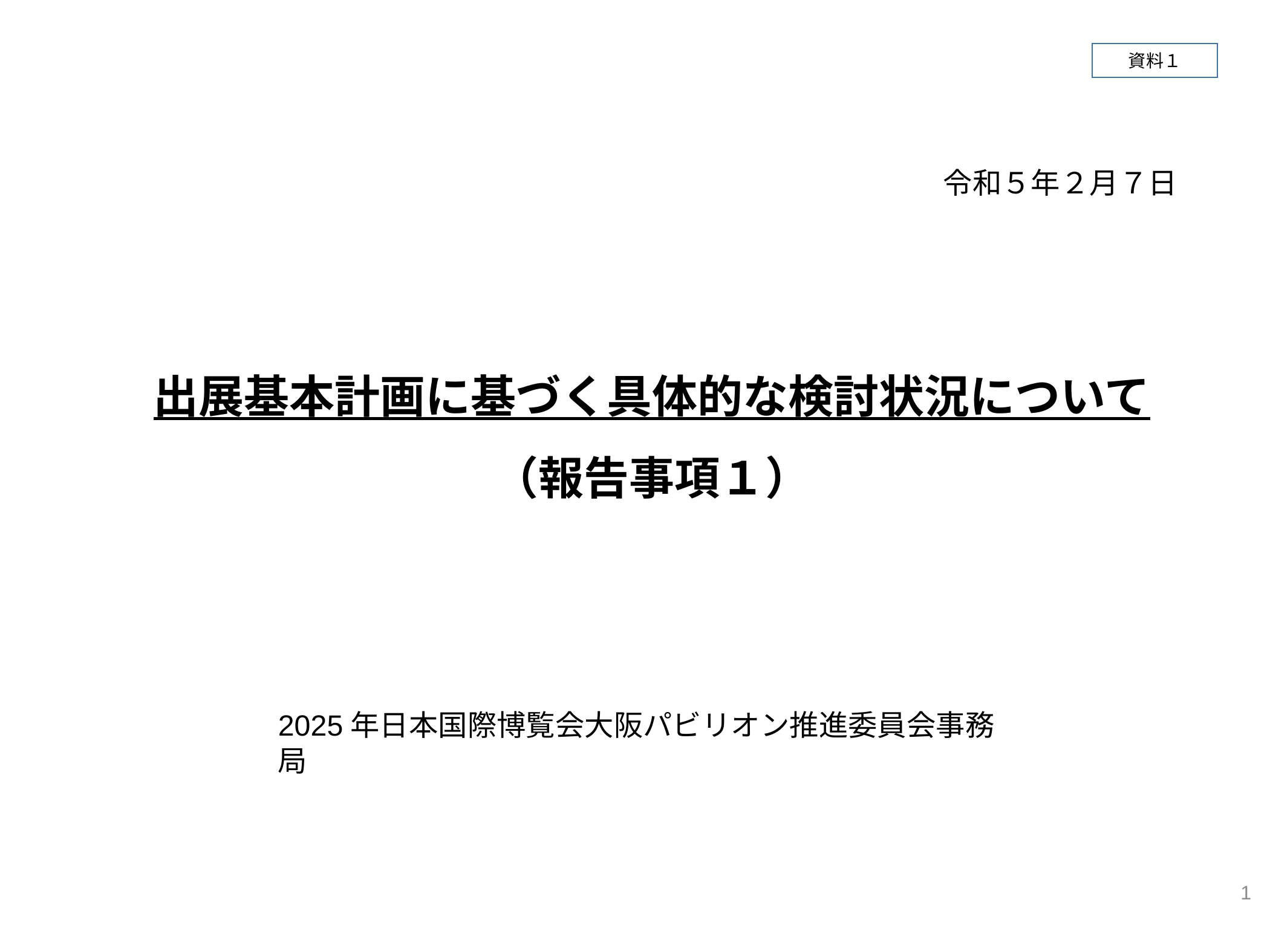

資料１
令和５年２月７日
出展基本計画に基づく具体的な検討状況について（報告事項１）
2025年日本国際博覧会大阪パビリオン推進委員会事務局
1